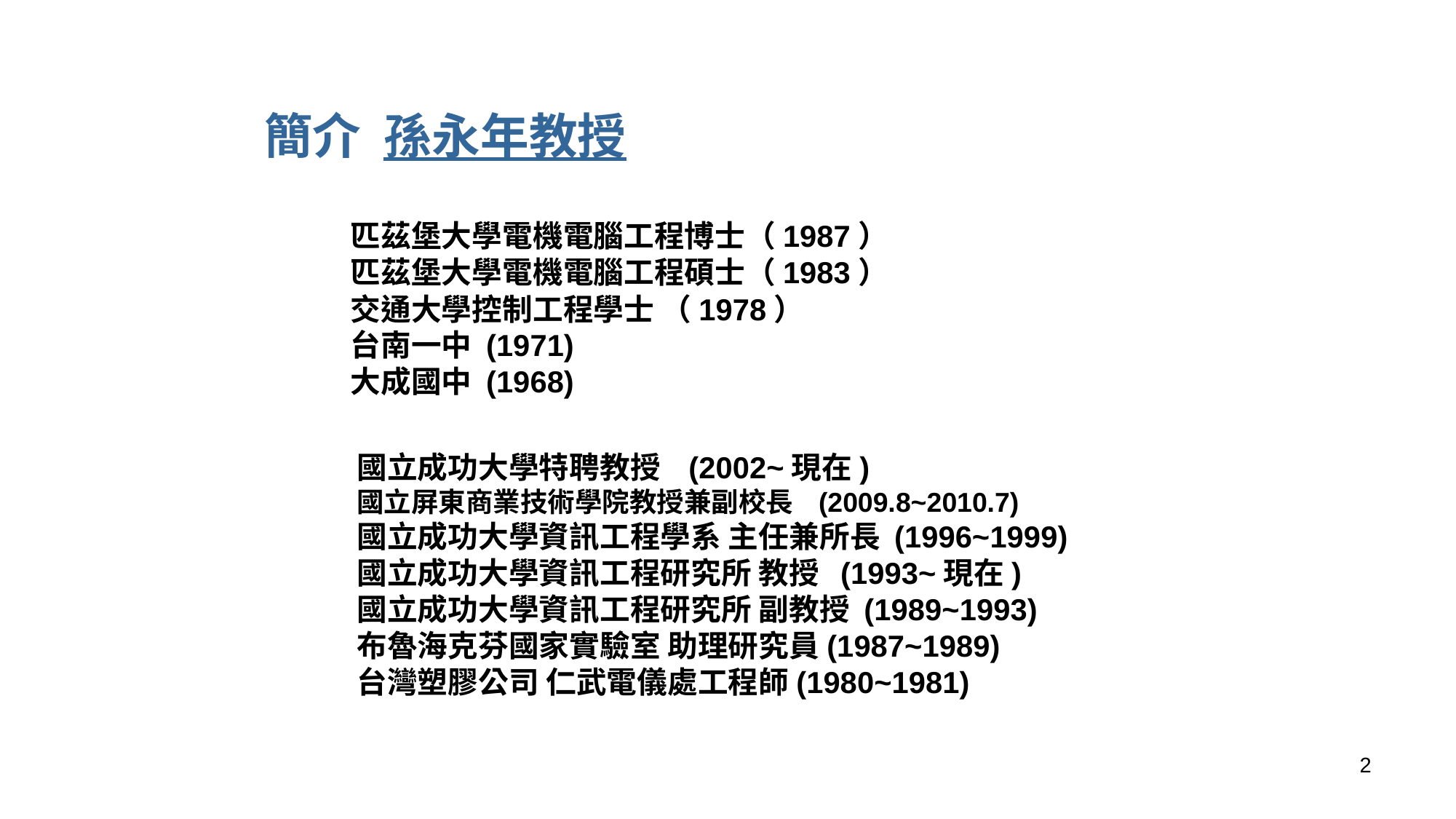

簡介  孫永年教授
匹茲堡大學電機電腦工程博士（1987）
匹茲堡大學電機電腦工程碩士（1983）
交通大學控制工程學士 （1978）
台南一中 (1971)
大成國中 (1968)
國立成功大學特聘教授   (2002~現在)
國立屏東商業技術學院教授兼副校長   (2009.8~2010.7)
國立成功大學資訊工程學系 主任兼所長 (1996~1999)
國立成功大學資訊工程研究所 教授  (1993~現在)
國立成功大學資訊工程研究所 副教授 (1989~1993)
布魯海克芬國家實驗室 助理研究員(1987~1989)
台灣塑膠公司 仁武電儀處工程師(1980~1981)
2